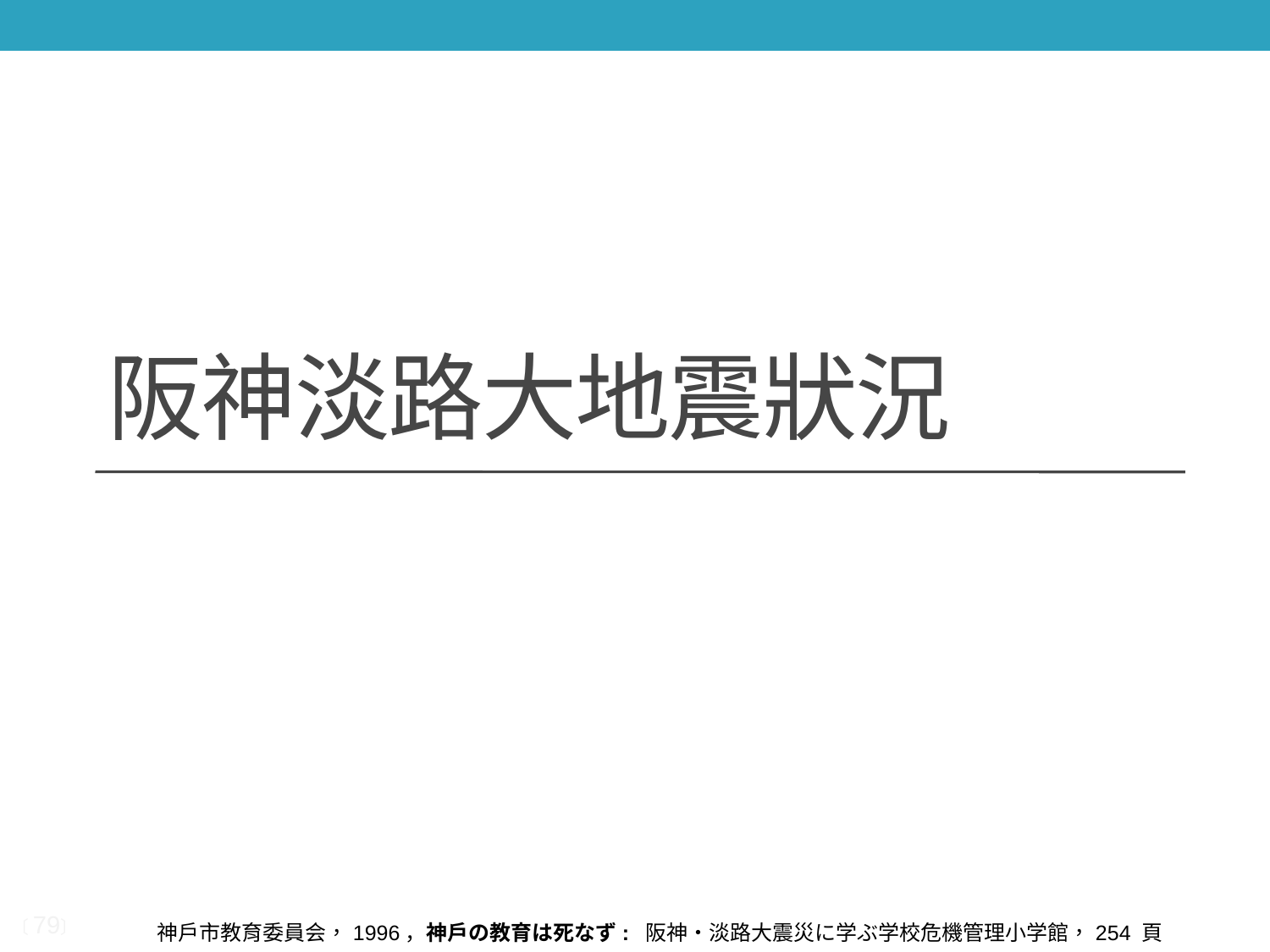

# 阪神淡路大地震狀況

神戶市教育委員会，1996，神戶の教育は死なず:  阪神・淡路大震災に学ぶ学校危機管理小学館，254 頁